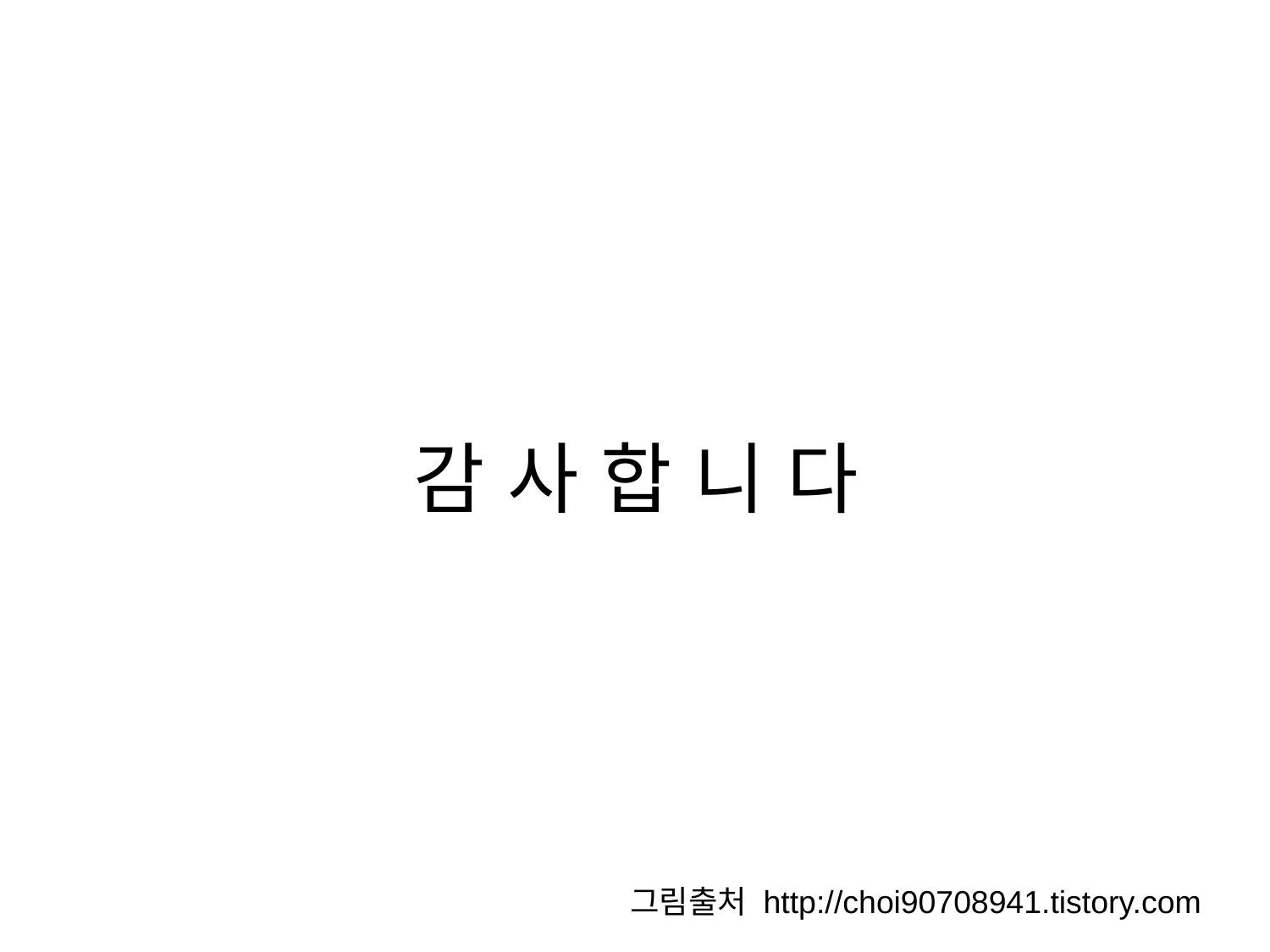

# 감 사 합 니 다
그림출처 http://choi90708941.tistory.com